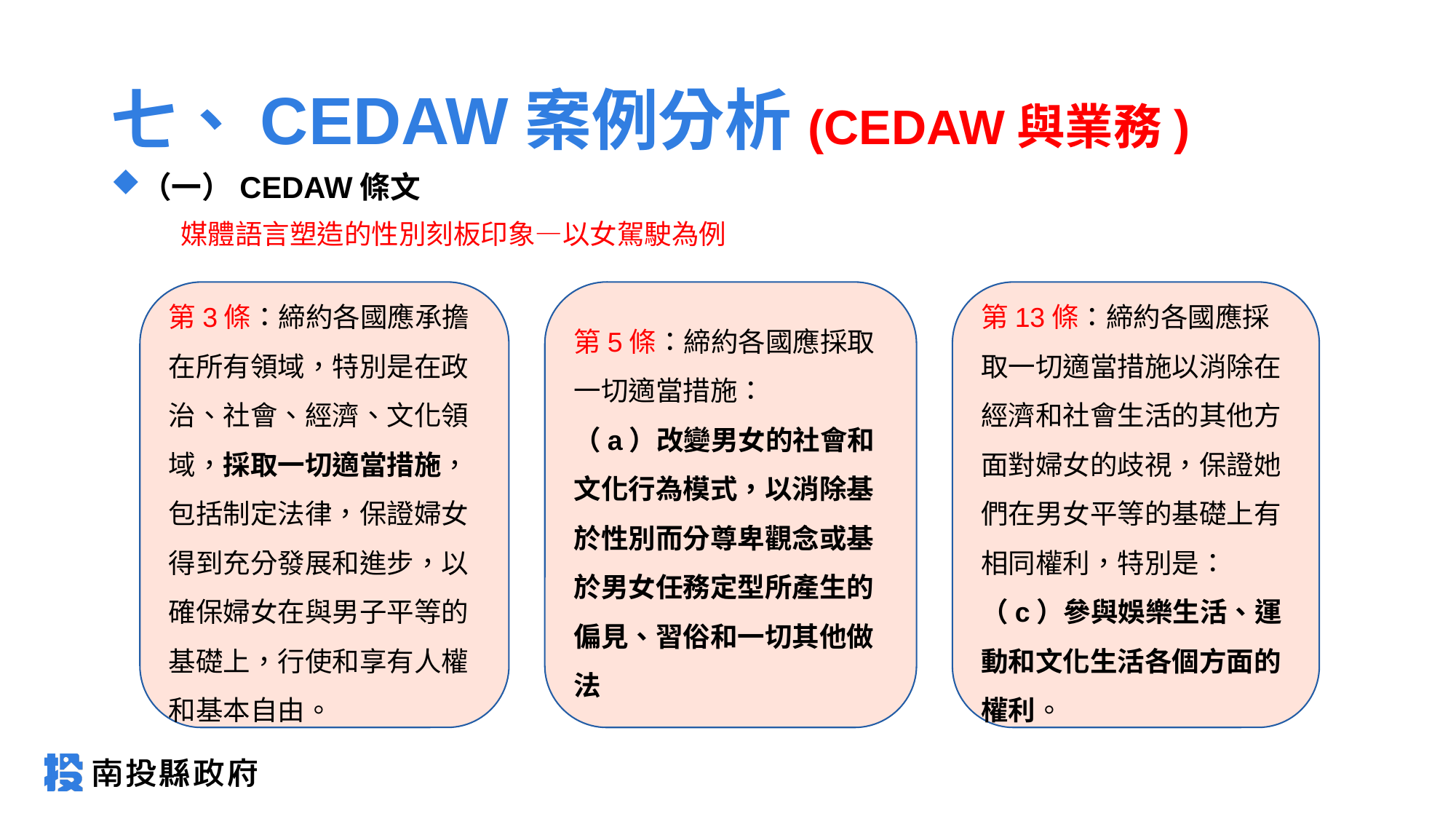

# 七、CEDAW案例分析(CEDAW與業務)
（一）CEDAW條文
媒體語言塑造的性別刻板印象—以女駕駛為例
第3條：締約各國應承擔在所有領域，特別是在政治、社會、經濟、文化領域，採取一切適當措施，包括制定法律，保證婦女得到充分發展和進步，以確保婦女在與男子平等的基礎上，行使和享有人權和基本自由。
第5條：締約各國應採取一切適當措施：
（a）改變男女的社會和文化行為模式，以消除基於性別而分尊卑觀念或基於男女任務定型所產生的偏見、習俗和一切其他做法
第13條：締約各國應採取一切適當措施以消除在經濟和社會生活的其他方面對婦女的歧視，保證她們在男女平等的基礎上有相同權利，特別是：
（c）參與娛樂生活、運動和文化生活各個方面的權利。